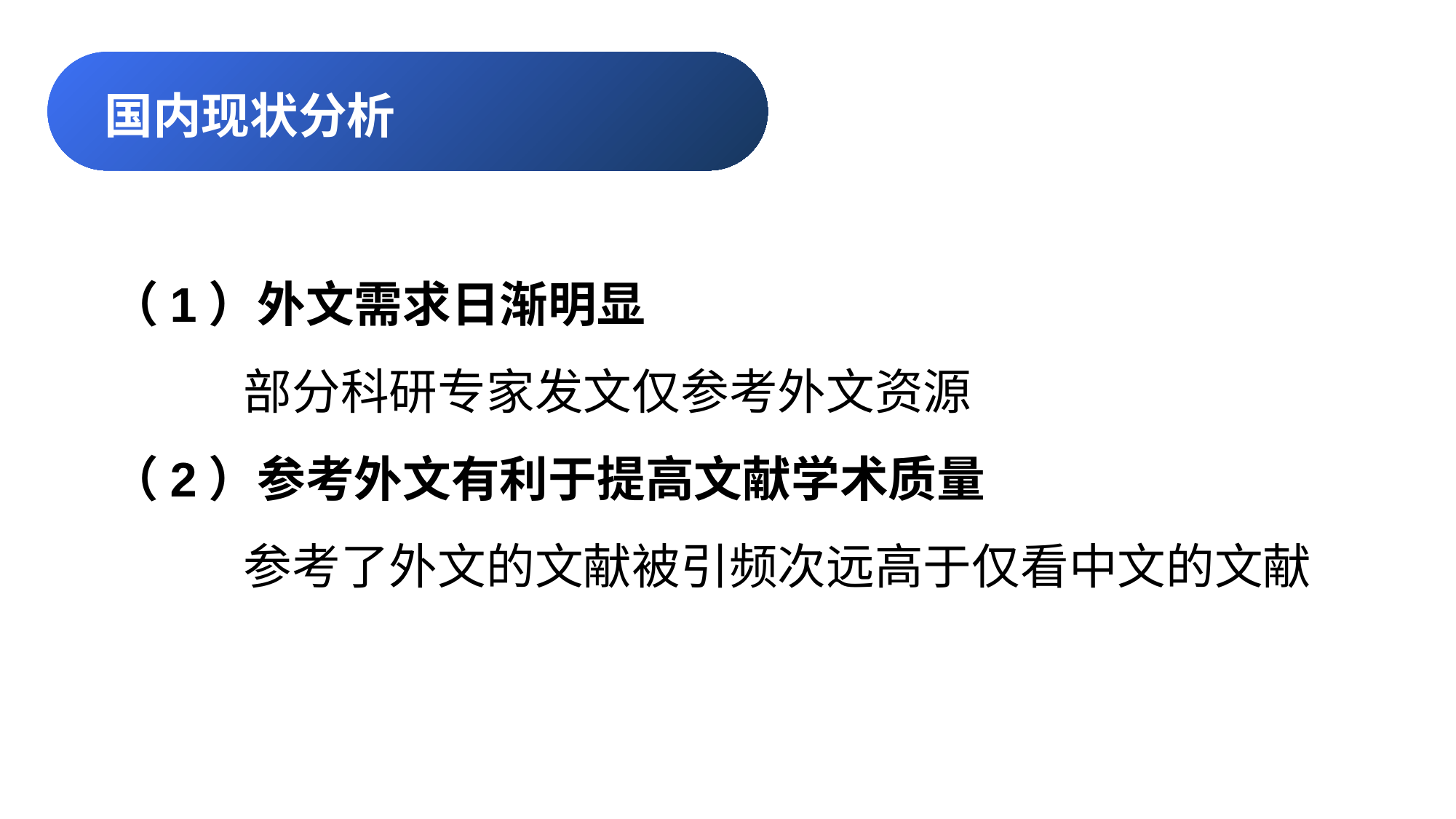

国内现状分析
（1）外文需求日渐明显
           部分科研专家发文仅参考外文资源
（2）参考外文有利于提高文献学术质量
           参考了外文的文献被引频次远高于仅看中文的文献